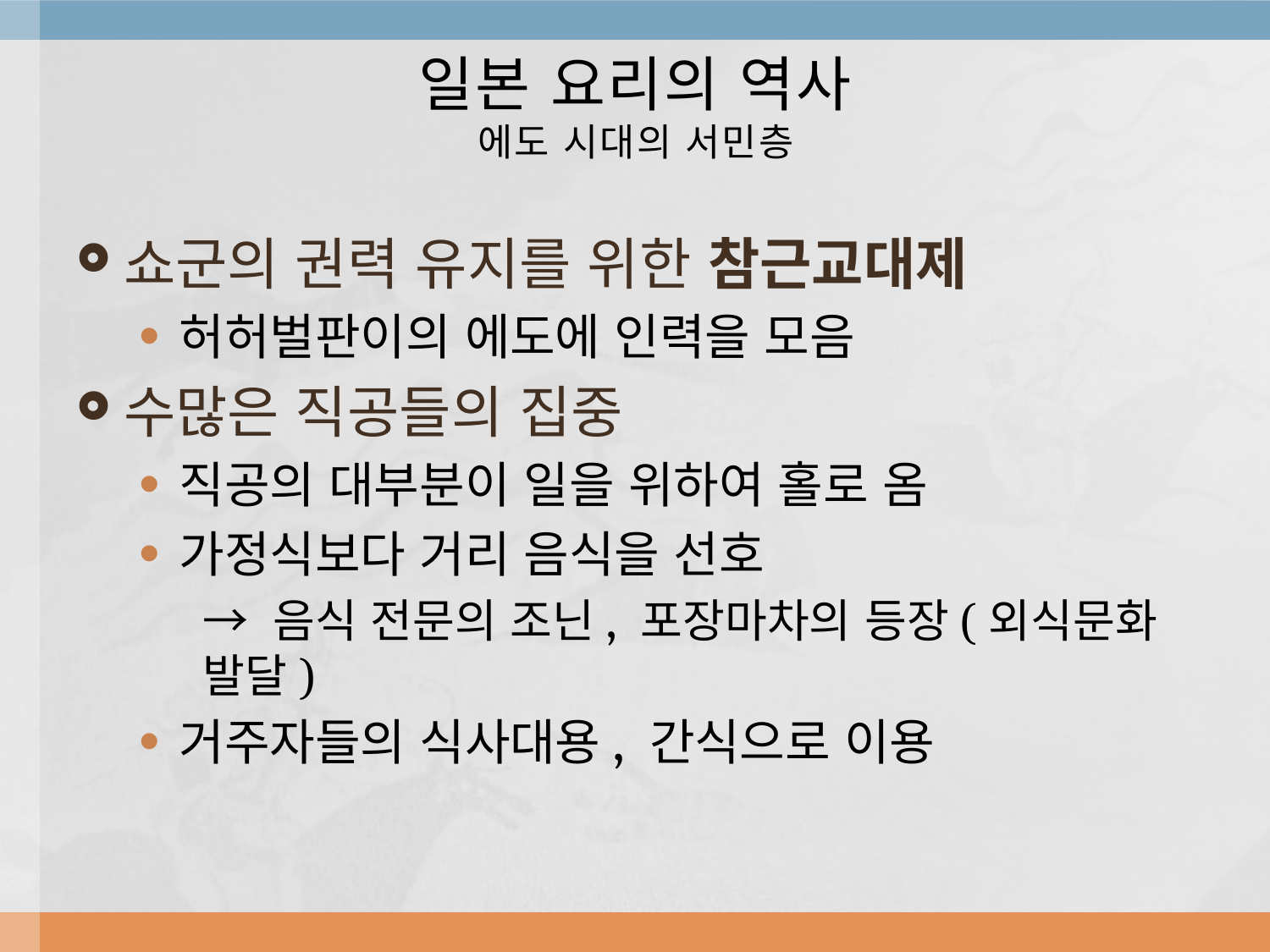

# 일본 요리의 역사 에도 시대의 서민층
쇼군의 권력 유지를 위한 참근교대제
허허벌판이의 에도에 인력을 모음
수많은 직공들의 집중
직공의 대부분이 일을 위하여 홀로 옴
가정식보다 거리 음식을 선호
→ 음식 전문의 조닌, 포장마차의 등장(외식문화 발달)
거주자들의 식사대용, 간식으로 이용